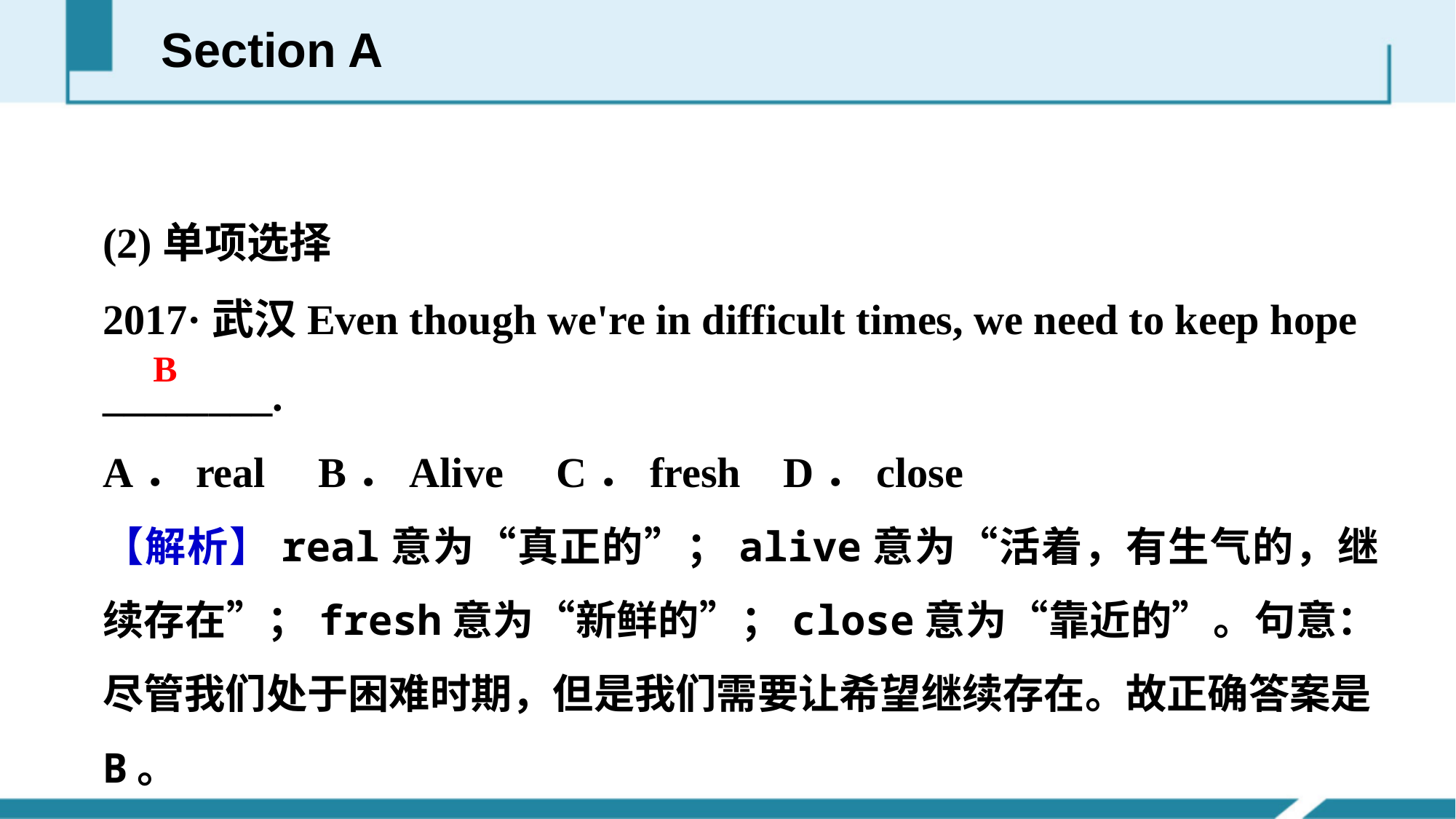

Section A
(2)单项选择
2017·武汉Even though we're in difficult times, we need to keep hope ________.
A．real     B．Alive     C．fresh    D．close
【解析】real意为“真正的”；alive意为“活着，有生气的，继续存在”；fresh意为“新鲜的”；close意为“靠近的”。句意：尽管我们处于困难时期，但是我们需要让希望继续存在。故正确答案是B。
B